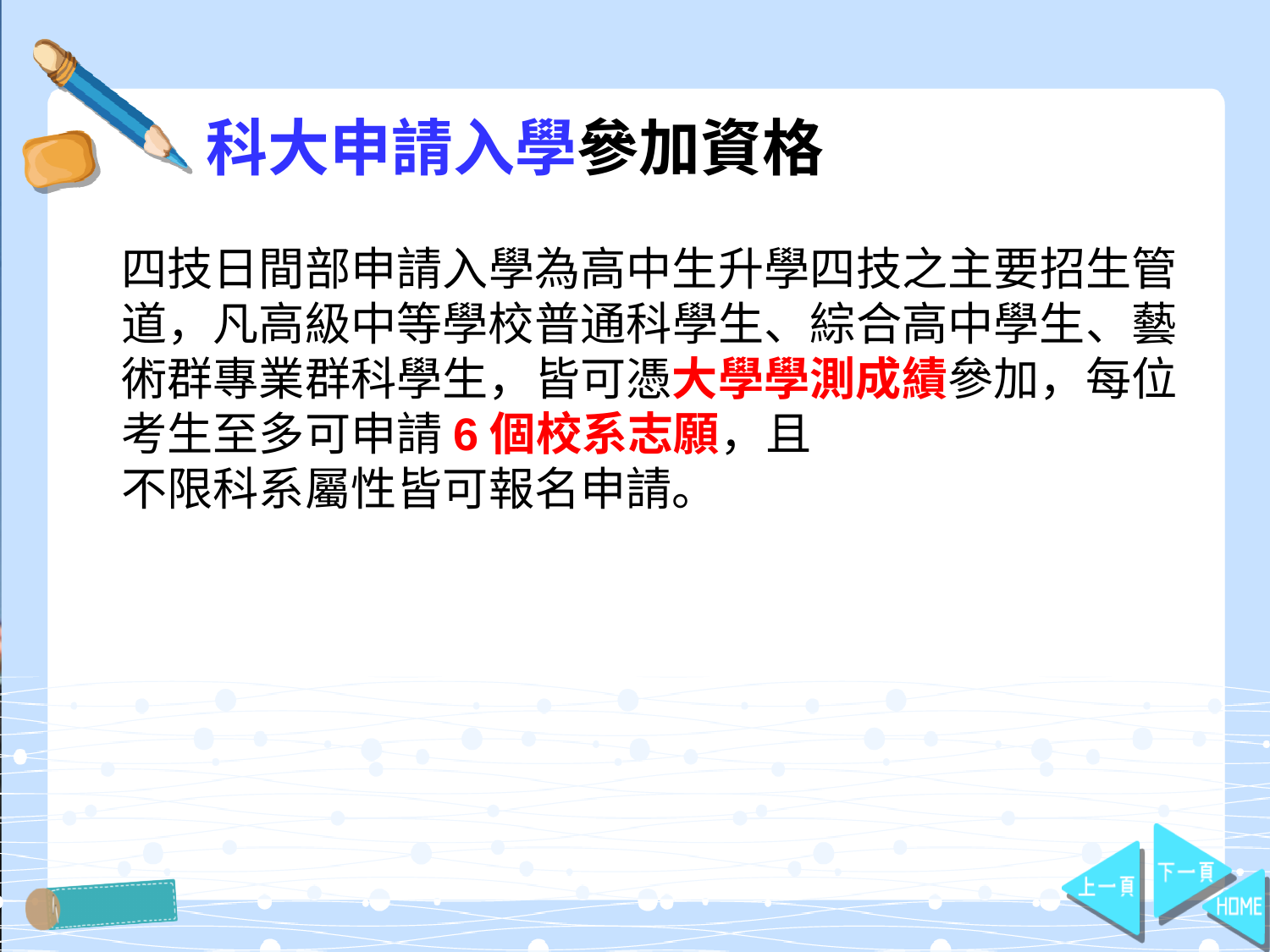

# 科大申請入學參加資格
四技日間部申請入學為高中生升學四技之主要招生管道，凡高級中等學校普通科學生、綜合高中學生、藝術群專業群科學生，皆可憑大學學測成績參加，每位考生至多可申請6個校系志願，且
不限科系屬性皆可報名申請。